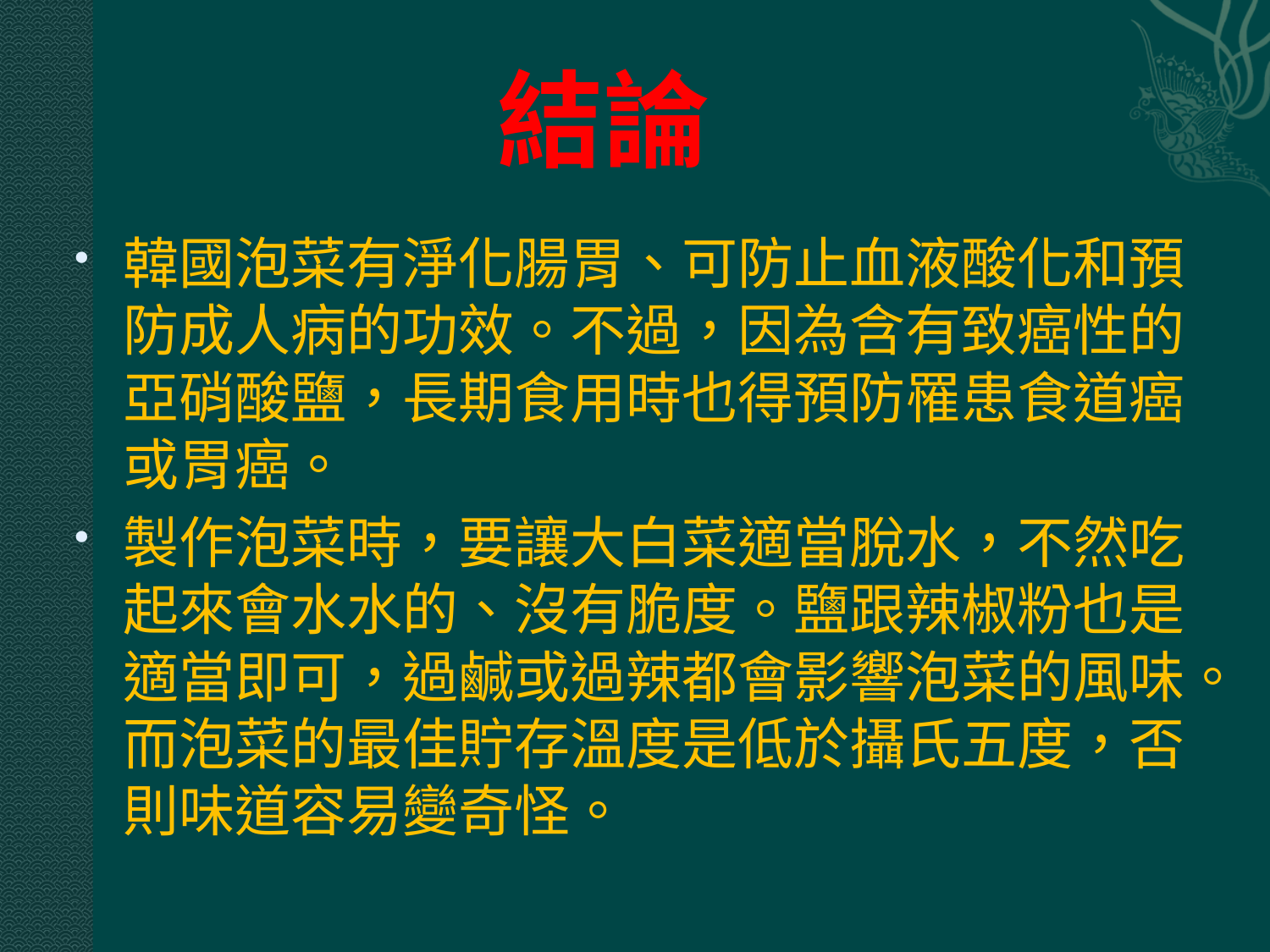

# 結論
韓國泡菜有淨化腸胃、可防止血液酸化和預防成人病的功效。不過，因為含有致癌性的亞硝酸鹽，長期食用時也得預防罹患食道癌或胃癌。
製作泡菜時，要讓大白菜適當脫水，不然吃起來會水水的、沒有脆度。鹽跟辣椒粉也是適當即可，過鹹或過辣都會影響泡菜的風味。而泡菜的最佳貯存溫度是低於攝氏五度，否則味道容易變奇怪。